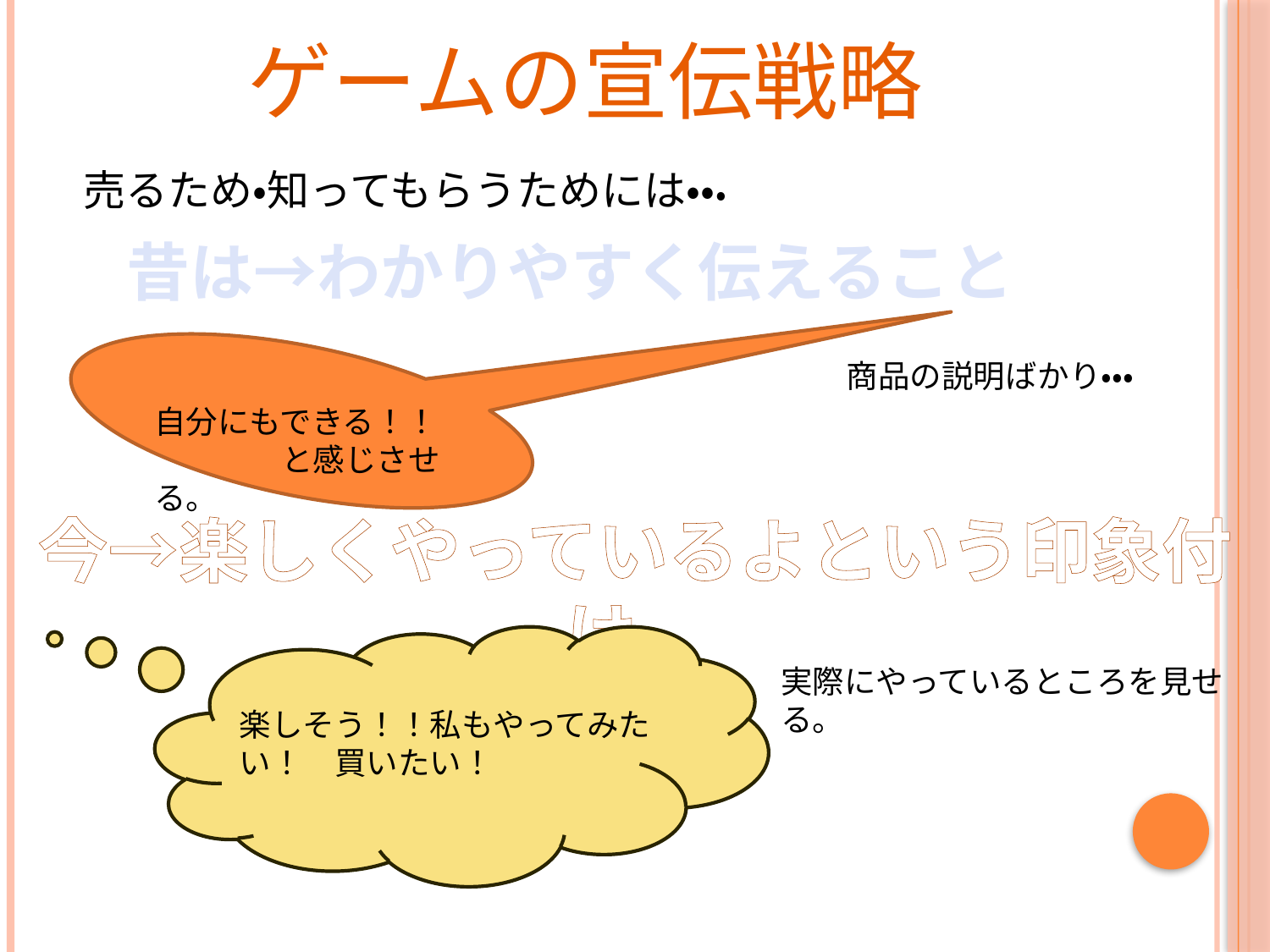

# ゲームの宣伝戦略
売るため・知ってもらうためには・・・
昔は→わかりやすく伝えること

商品の説明ばかり・・・
自分にもできる！！
　　　　と感じさせる。
今→楽しくやっているよという印象付け。

実際にやっているところを見せる。
楽しそう！！私もやってみたい！　買いたい！